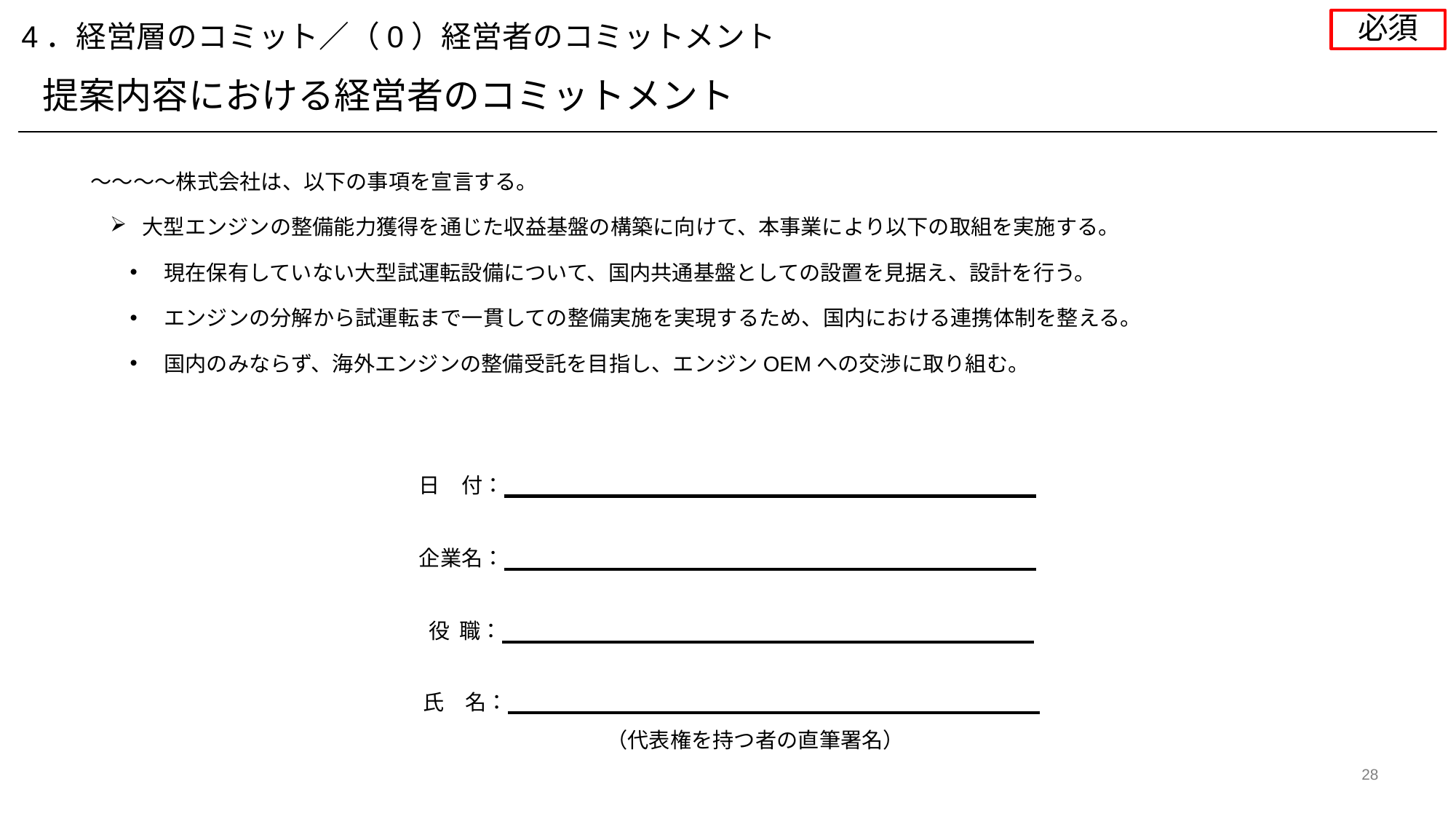

必須
4．経営層のコミット／（0）経営者のコミットメント
提案内容における経営者のコミットメント
～～～～株式会社は、以下の事項を宣言する。
大型エンジンの整備能力獲得を通じた収益基盤の構築に向けて、本事業により以下の取組を実施する。
現在保有していない大型試運転設備について、国内共通基盤としての設置を見据え、設計を行う。
エンジンの分解から試運転まで一貫しての整備実施を実現するため、国内における連携体制を整える。
国内のみならず、海外エンジンの整備受託を目指し、エンジンOEMへの交渉に取り組む。
日　付：
企業名：
役  職：
氏　名：
（代表権を持つ者の直筆署名）